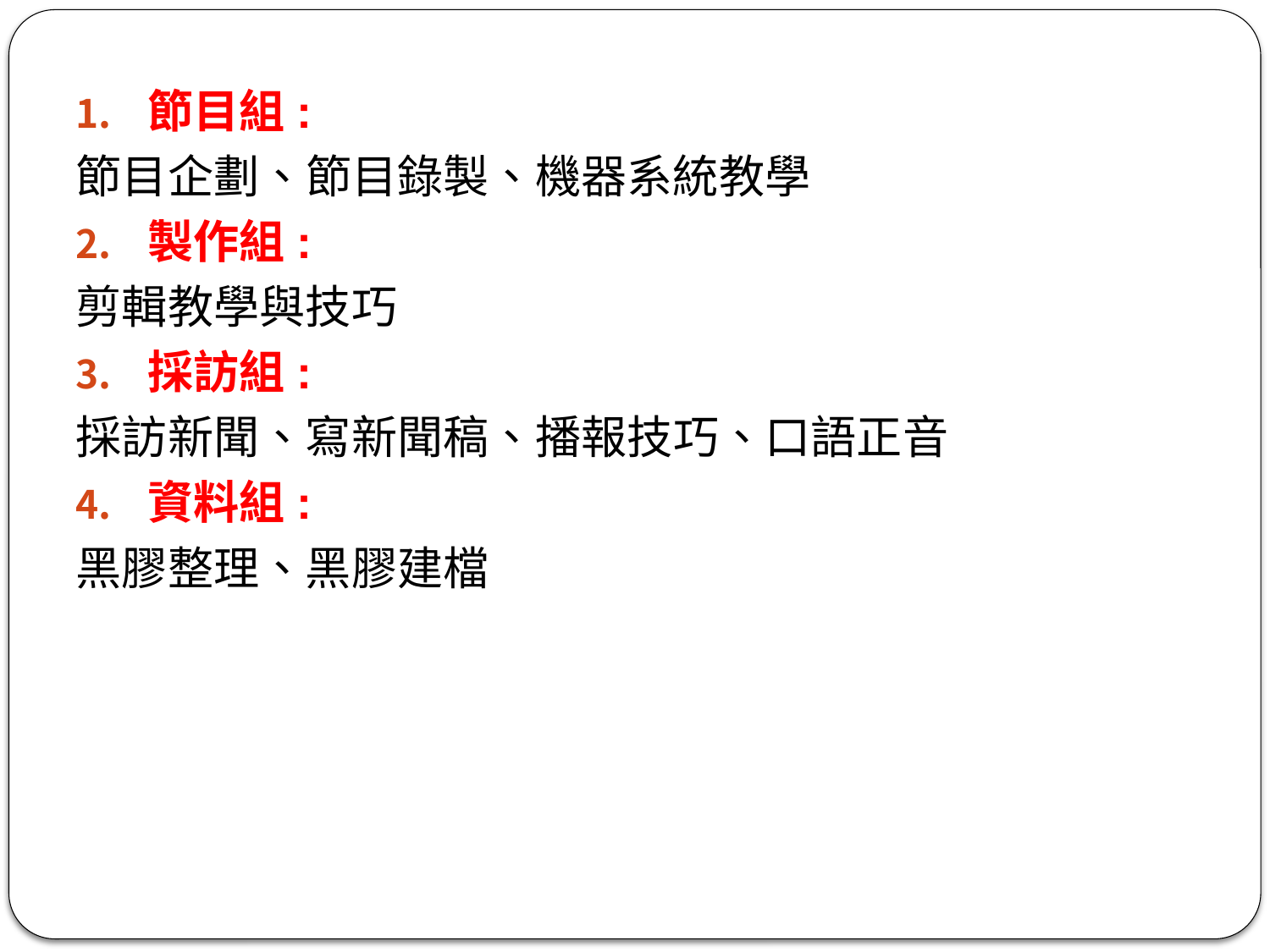

節目組:
節目企劃、節目錄製、機器系統教學
製作組:
剪輯教學與技巧
採訪組:
採訪新聞、寫新聞稿、播報技巧、口語正音
資料組:
黑膠整理、黑膠建檔